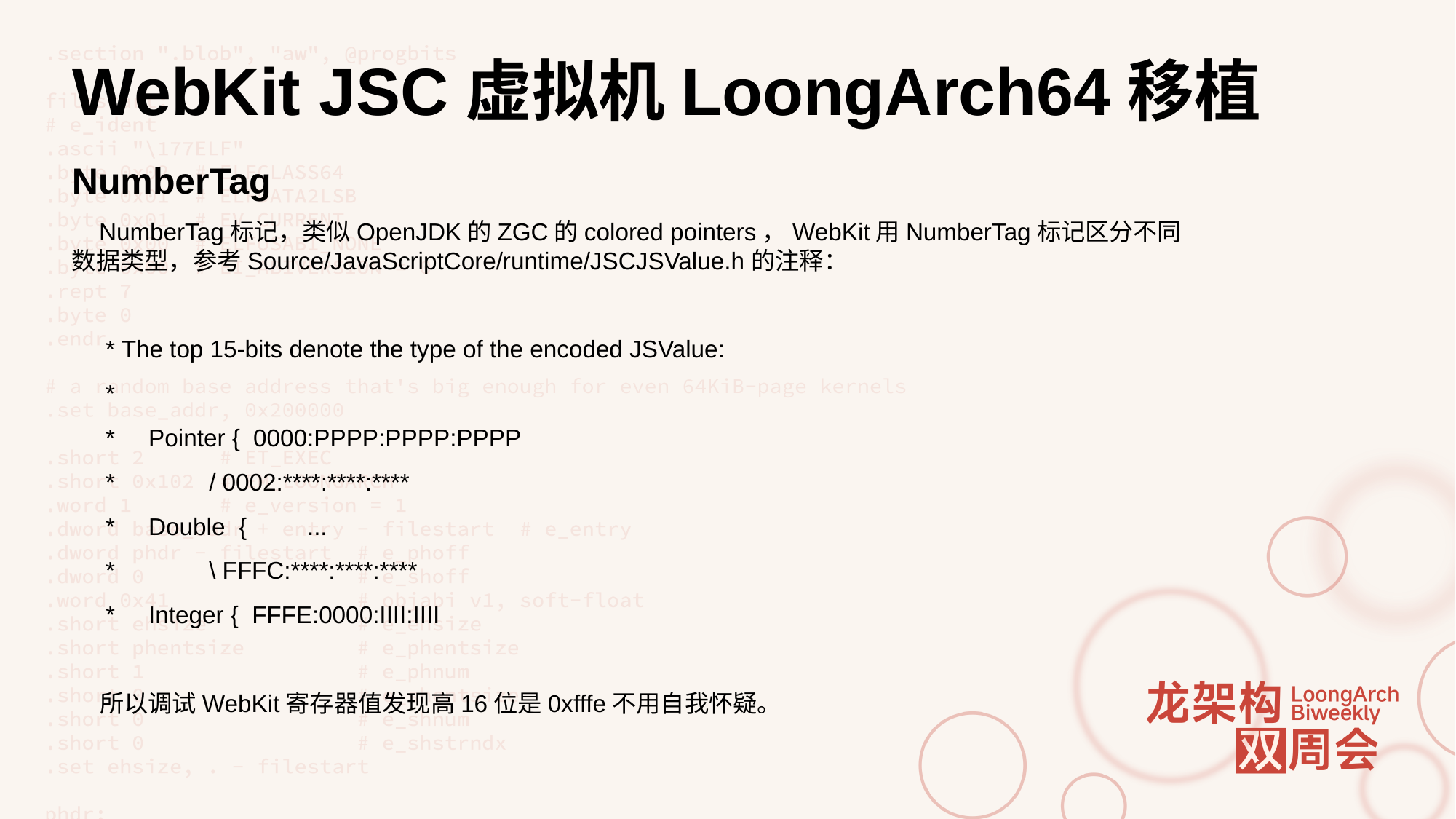

# WebKit JSC虚拟机LoongArch64移植
NumberTag
    NumberTag标记，类似OpenJDK的ZGC的colored pointers，WebKit用NumberTag标记区分不同数据类型，参考Source/JavaScriptCore/runtime/JSCJSValue.h的注释：

     * The top 15-bits denote the type of the encoded JSValue:
     *
     *     Pointer {  0000:PPPP:PPPP:PPPP
     *              / 0002:****:****:****
     *     Double  {         ...
     *              \ FFFC:****:****:****
     *     Integer {  FFFE:0000:IIII:IIII

    所以调试WebKit寄存器值发现高16位是0xfffe不用自我怀疑。